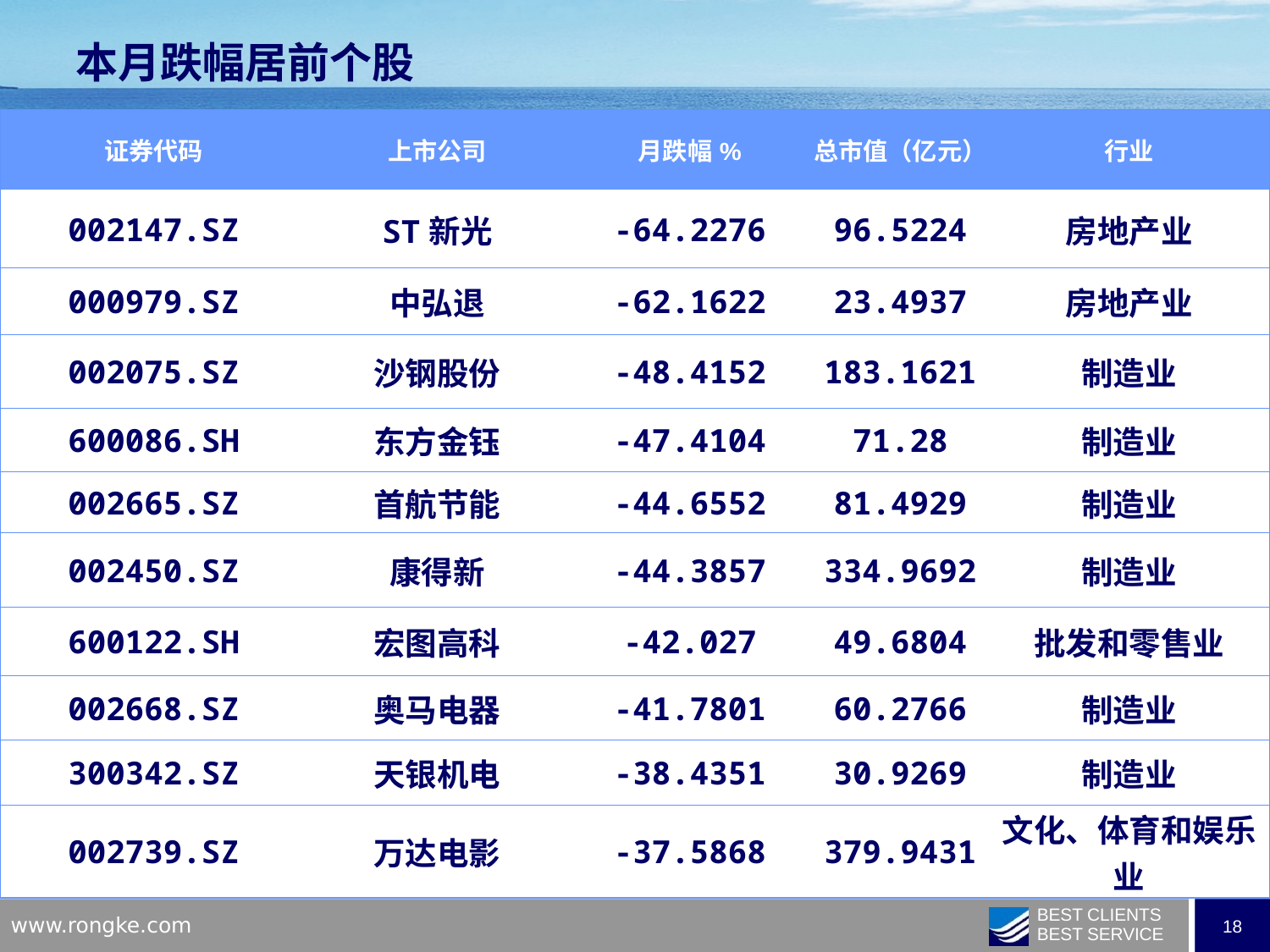

本月跌幅居前个股
| 证券代码 | 上市公司 | 月跌幅% | 总市值（亿元） | 行业 |
| --- | --- | --- | --- | --- |
| 002147.SZ | ST新光 | -64.2276 | 96.5224 | 房地产业 |
| 000979.SZ | 中弘退 | -62.1622 | 23.4937 | 房地产业 |
| 002075.SZ | 沙钢股份 | -48.4152 | 183.1621 | 制造业 |
| 600086.SH | 东方金钰 | -47.4104 | 71.28 | 制造业 |
| 002665.SZ | 首航节能 | -44.6552 | 81.4929 | 制造业 |
| 002450.SZ | 康得新 | -44.3857 | 334.9692 | 制造业 |
| 600122.SH | 宏图高科 | -42.027 | 49.6804 | 批发和零售业 |
| 002668.SZ | 奥马电器 | -41.7801 | 60.2766 | 制造业 |
| 300342.SZ | 天银机电 | -38.4351 | 30.9269 | 制造业 |
| 002739.SZ | 万达电影 | -37.5868 | 379.9431 | 文化、体育和娱乐业 |
|  |  |  |  |  |